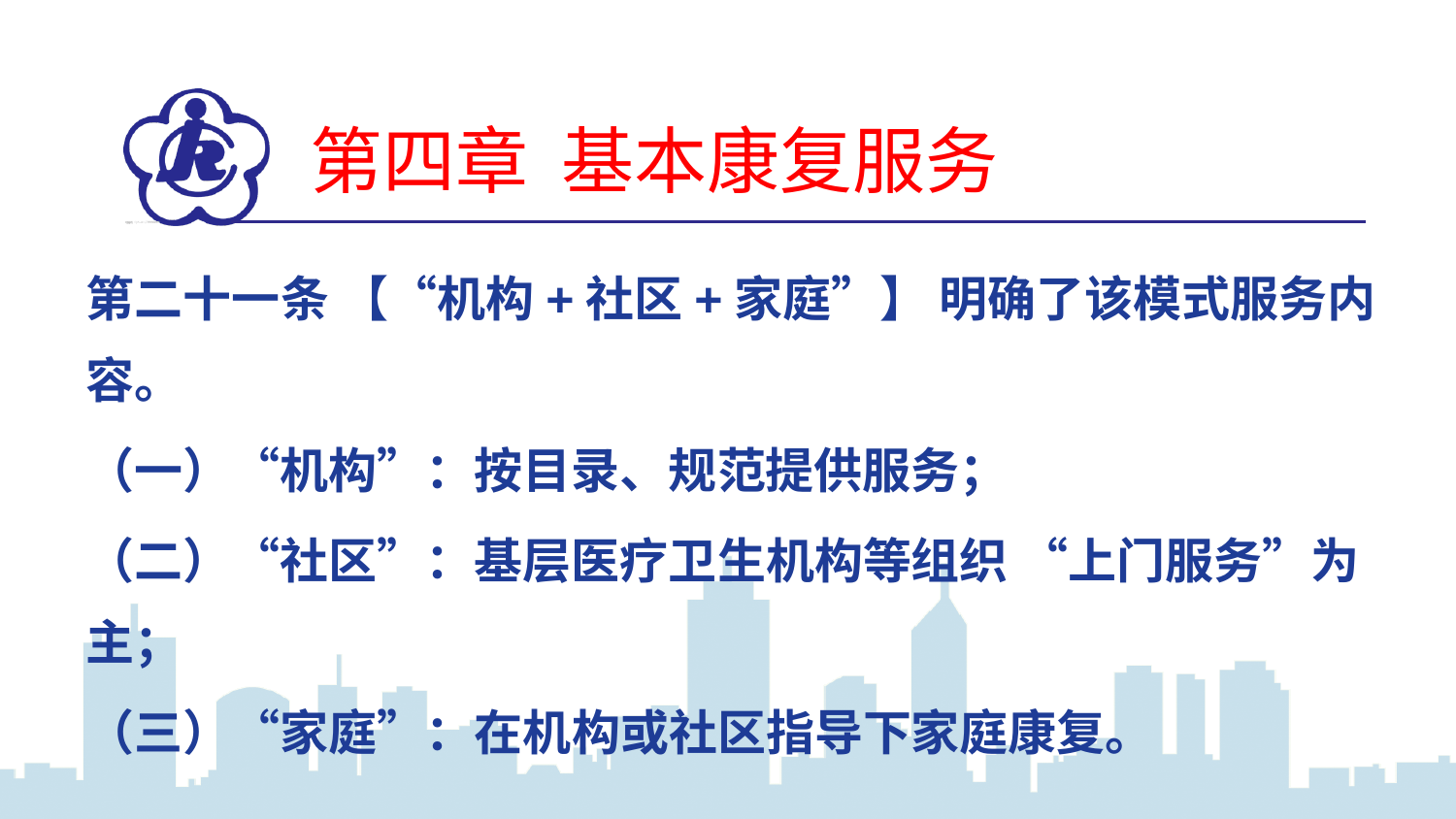

第四章  基本康复服务
第二十一条 【“机构+社区+家庭”】 明确了该模式服务内容。
（一）“机构”：按目录、规范提供服务；
（二）“社区”：基层医疗卫生机构等组织 “上门服务”为主；
（三）“家庭”：在机构或社区指导下家庭康复。